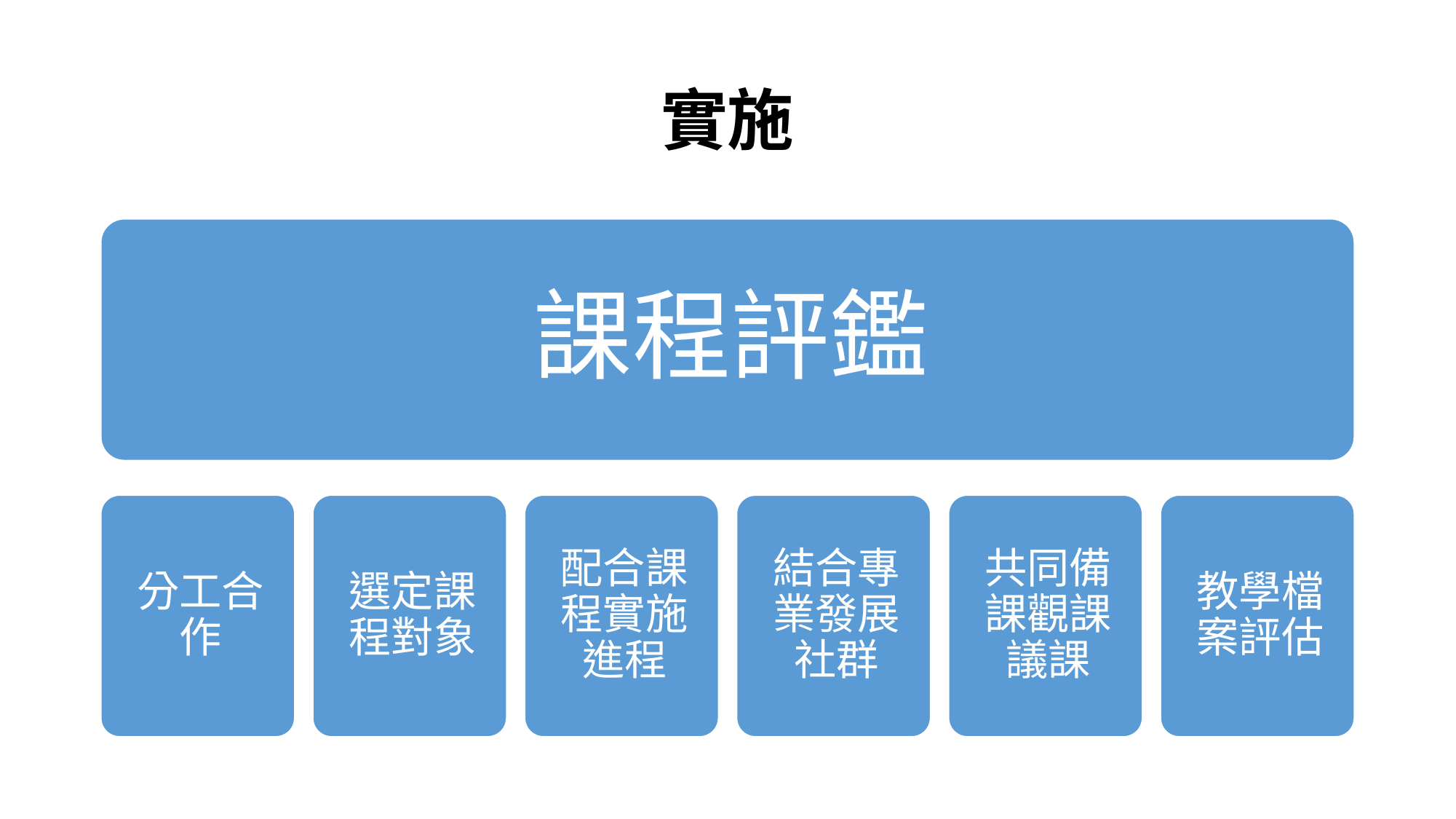

# 實施
課程評鑑
分工合作
選定課程對象
配合課程實施進程
結合專業發展社群
共同備課觀課議課
教學檔案評估